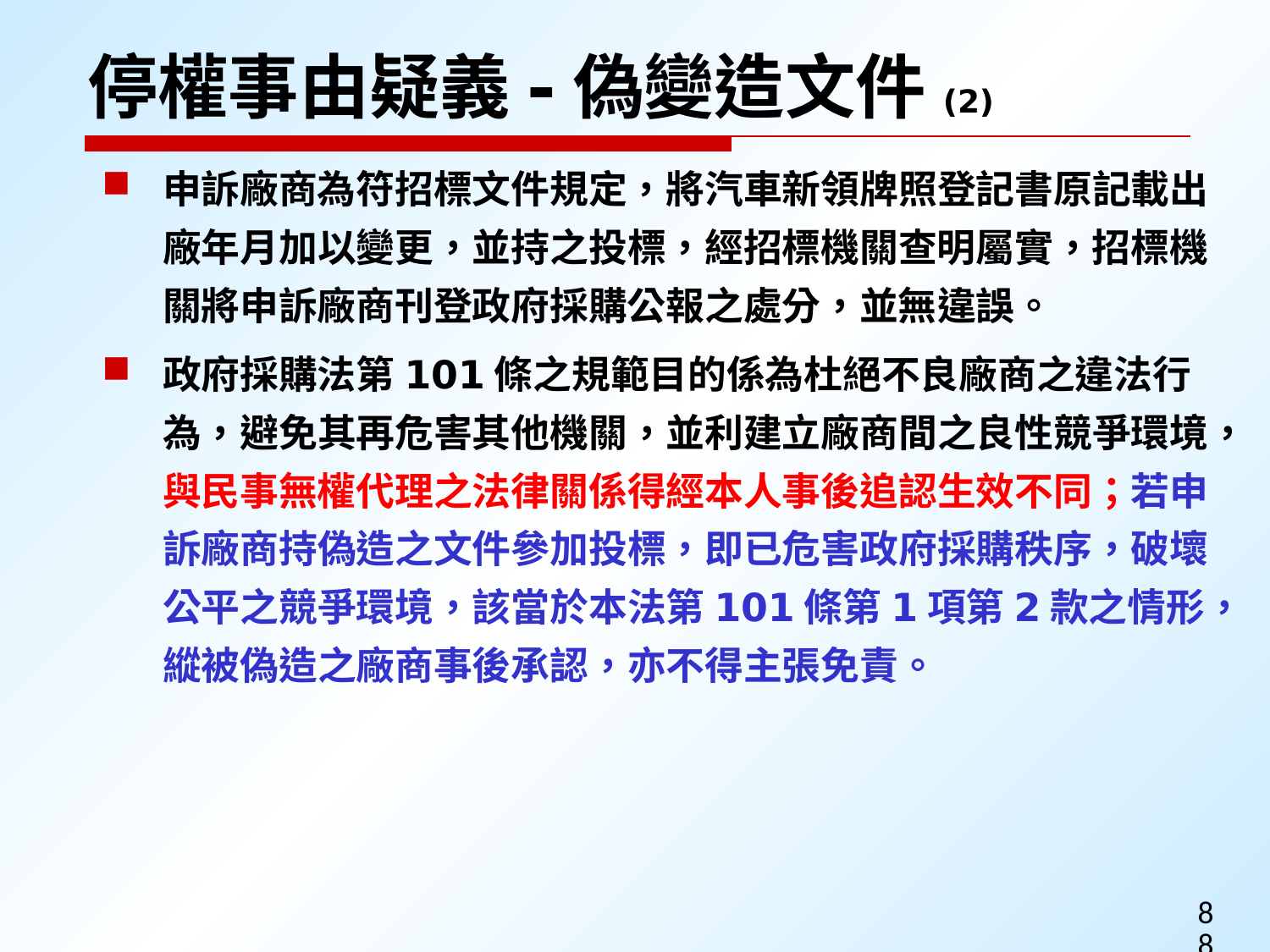

停權事由疑義-偽變造文件(2)
申訴廠商為符招標文件規定，將汽車新領牌照登記書原記載出廠年月加以變更，並持之投標，經招標機關查明屬實，招標機關將申訴廠商刊登政府採購公報之處分，並無違誤。
政府採購法第101條之規範目的係為杜絕不良廠商之違法行為，避免其再危害其他機關，並利建立廠商間之良性競爭環境，與民事無權代理之法律關係得經本人事後追認生效不同；若申訴廠商持偽造之文件參加投標，即已危害政府採購秩序，破壞公平之競爭環境，該當於本法第101條第1項第2款之情形，縱被偽造之廠商事後承認，亦不得主張免責。